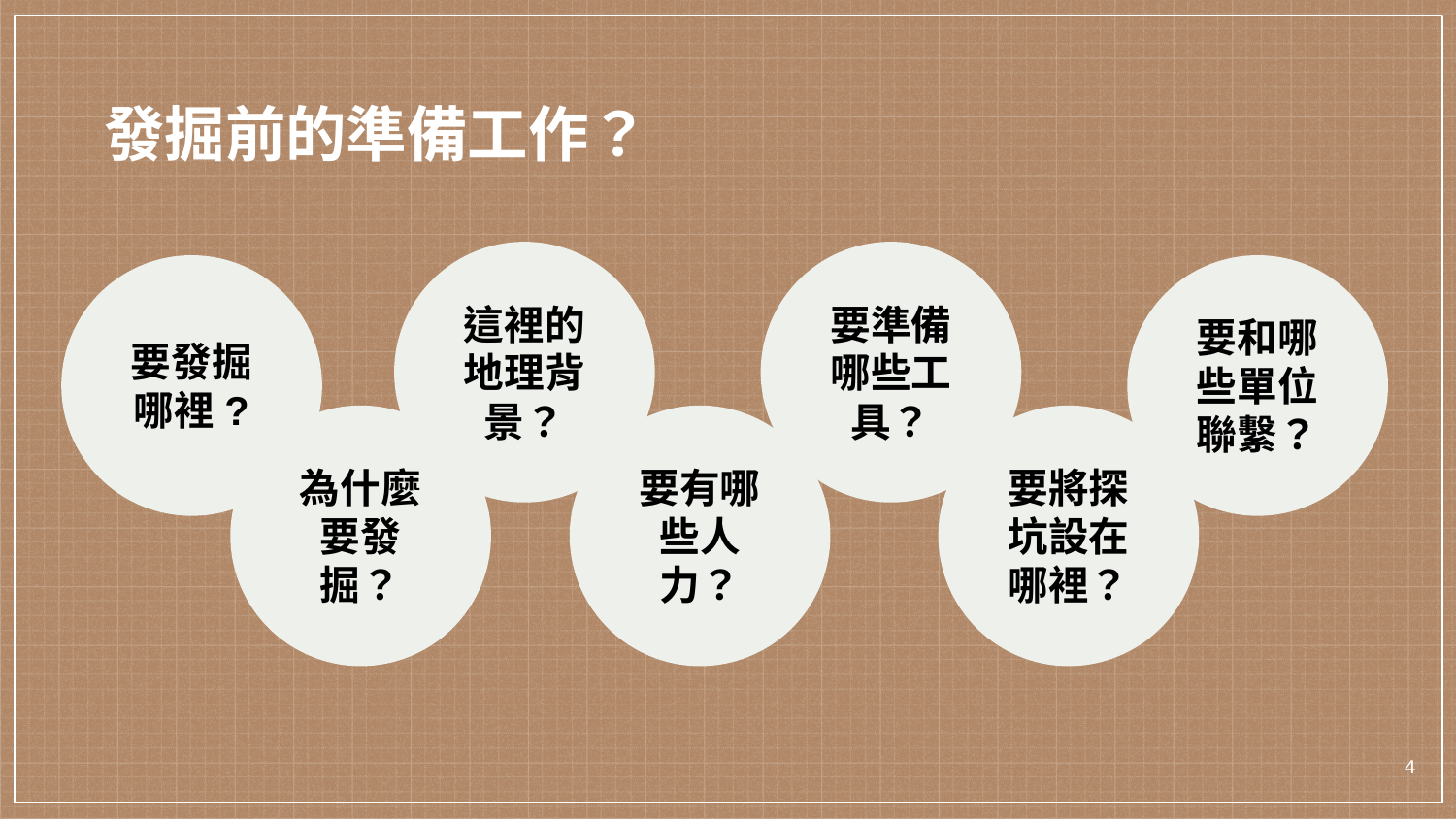

發掘前的準備工作？
這裡的地理背景？
要準備哪些工具？
要發掘哪裡?
要和哪些單位聯繫？
為什麼要發掘？
要有哪些人力？
要將探坑設在哪裡？
4